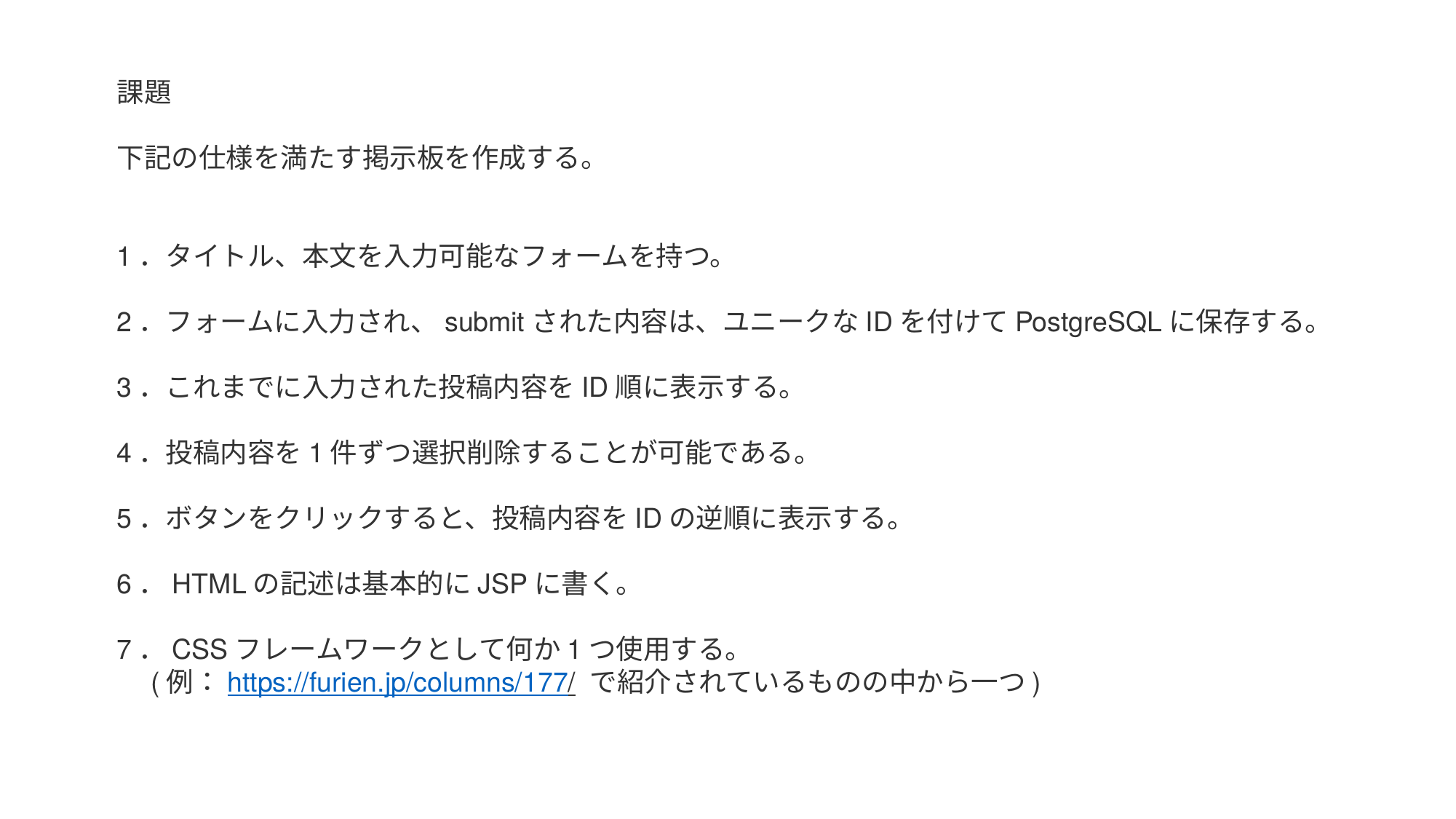

課題

下記の仕様を満たす掲示板を作成する。

1．タイトル、本文を入力可能なフォームを持つ。

2．フォームに入力され、submitされた内容は、ユニークなIDを付けてPostgreSQLに保存する。

3．これまでに入力された投稿内容をID順に表示する。

4．投稿内容を1件ずつ選択削除することが可能である。

5．ボタンをクリックすると、投稿内容をIDの逆順に表示する。

6．HTMLの記述は基本的にJSPに書く。

7．CSSフレームワークとして何か1つ使用する。
　(例：https://furien.jp/columns/177/ で紹介されているものの中から一つ)